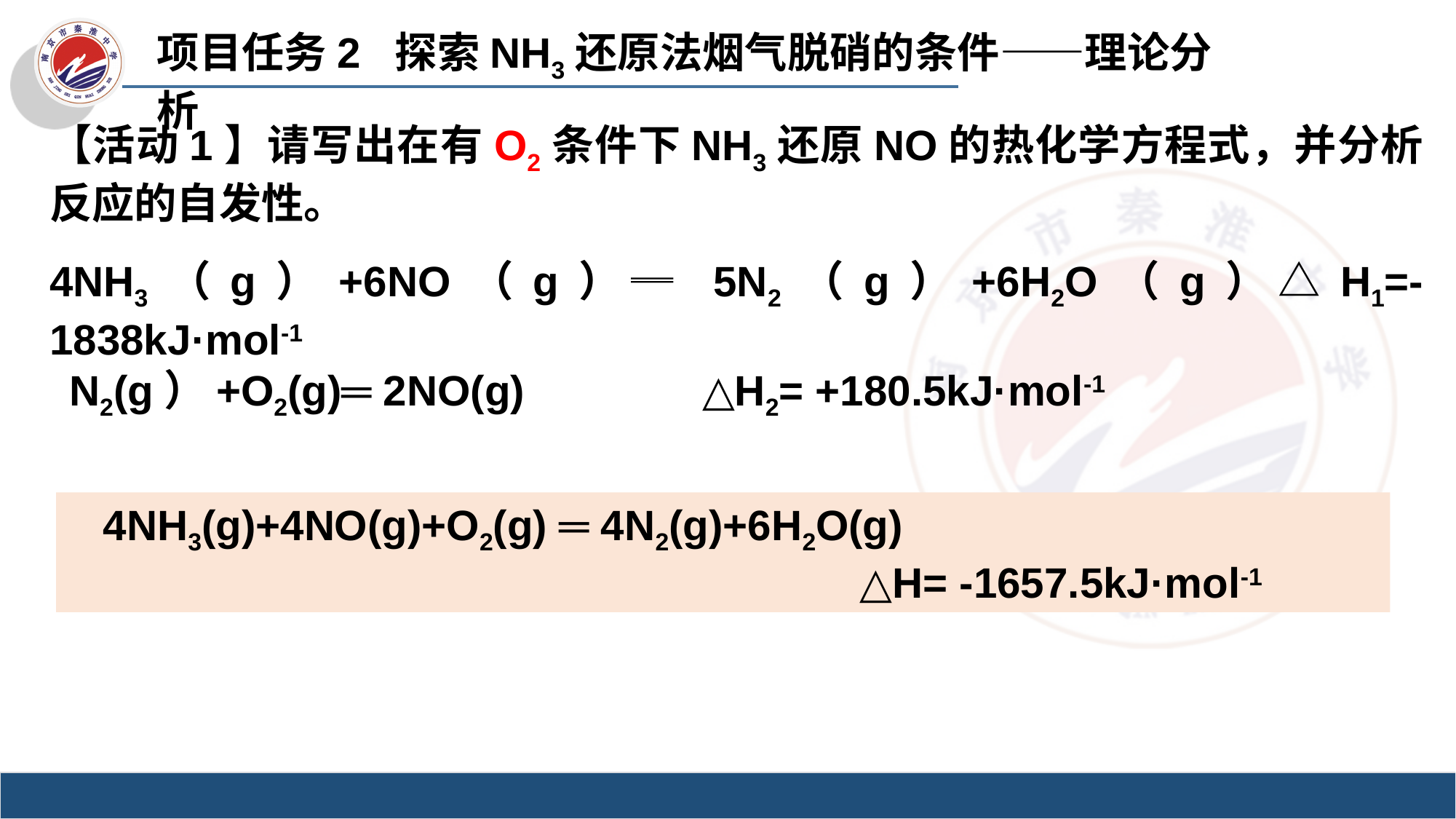

项目任务2  探索NH3还原法烟气脱硝的条件——理论分析
【活动1】请写出在有O2条件下NH3还原NO的热化学方程式，并分析反应的自发性。
4NH3（g）+6NO（g）═ 5N2（g）+6H2O（g）△H1=-1838kJ·mol-1
N2(g）+O2(g)═ 2NO(g)               △H2= +180.5kJ·mol-1
4NH3(g)+4NO(g)+O2(g) ═ 4N2(g)+6H2O(g)
                                                                △H= -1657.5kJ·mol-1